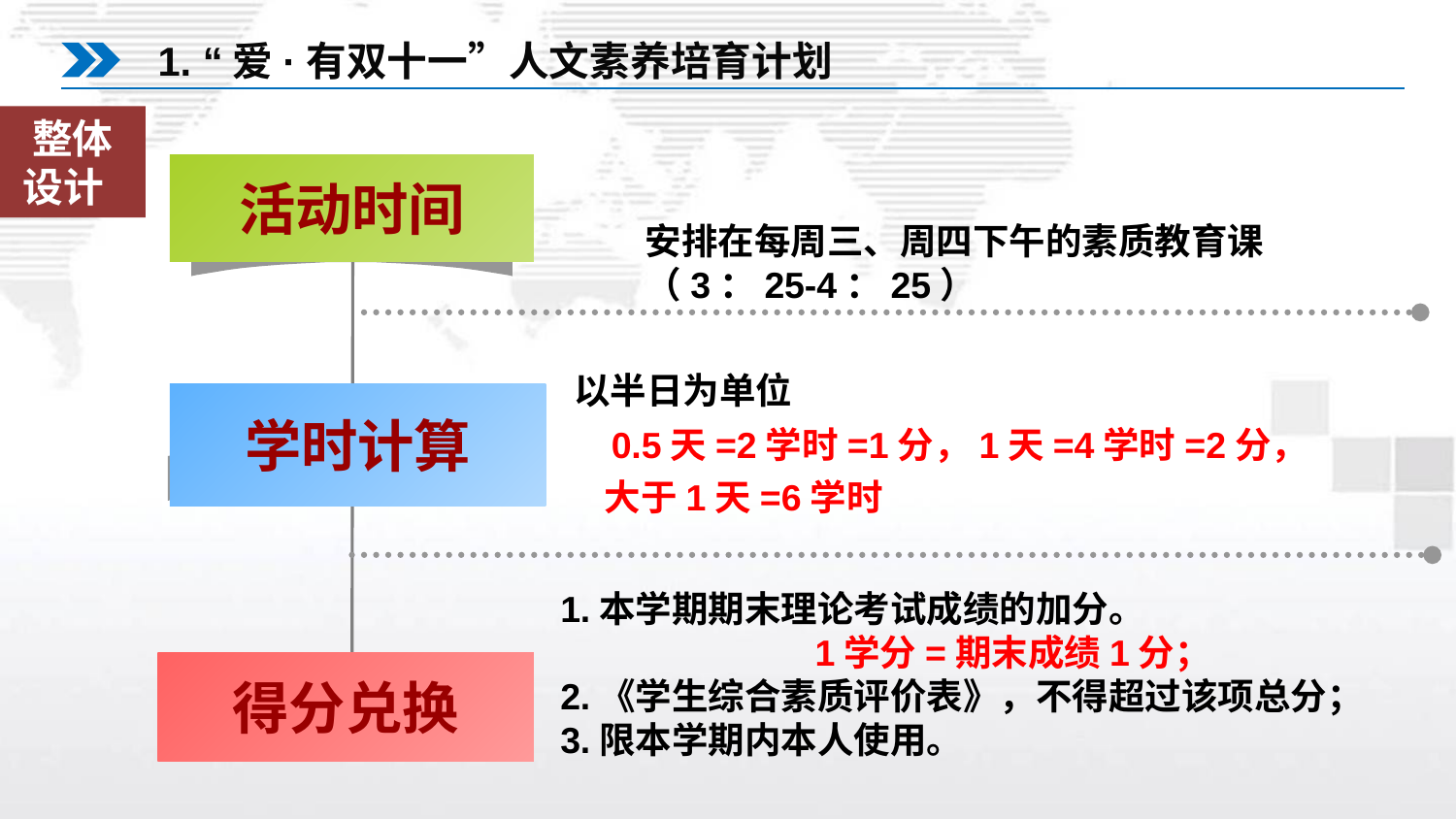

1. “爱·有双十一”人文素养培育计划

整体
设计

安排在每周三、周四下午的素质教育课
（3：25-4：25）
活动时间

   以半日为单位
        0.5天=2学时=1分，1天=4学时=2分，
        大于1天=6学时
学时计算

1.本学期期末理论考试成绩的加分。
1学分=期末成绩1分；
2.《学生综合素质评价表》，不得超过该项总分；
3.限本学期内本人使用。
得分兑换